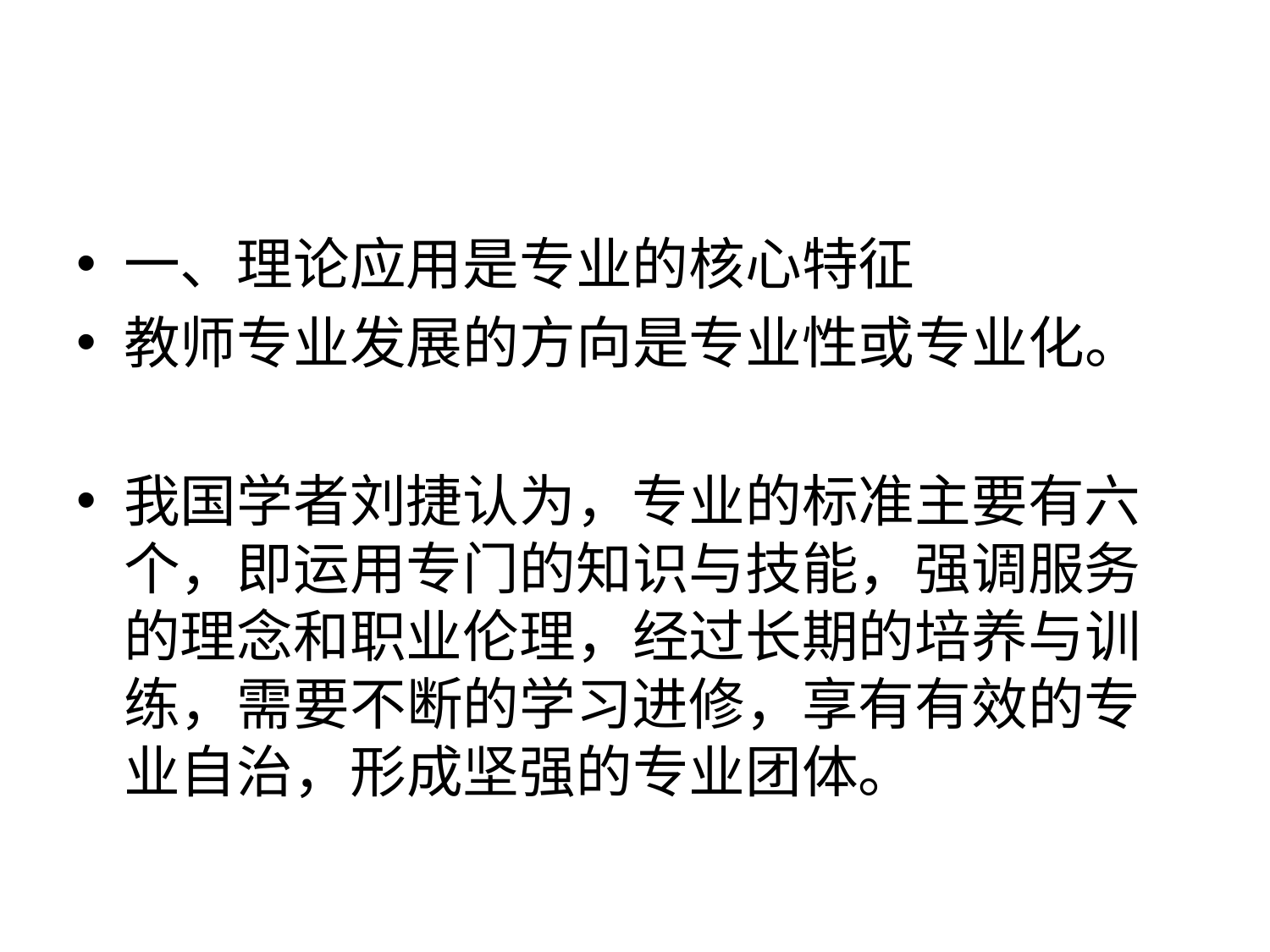

#
一、理论应用是专业的核心特征
教师专业发展的方向是专业性或专业化。

我国学者刘捷认为，专业的标准主要有六个，即运用专门的知识与技能，强调服务的理念和职业伦理，经过长期的培养与训练，需要不断的学习进修，享有有效的专业自治，形成坚强的专业团体。